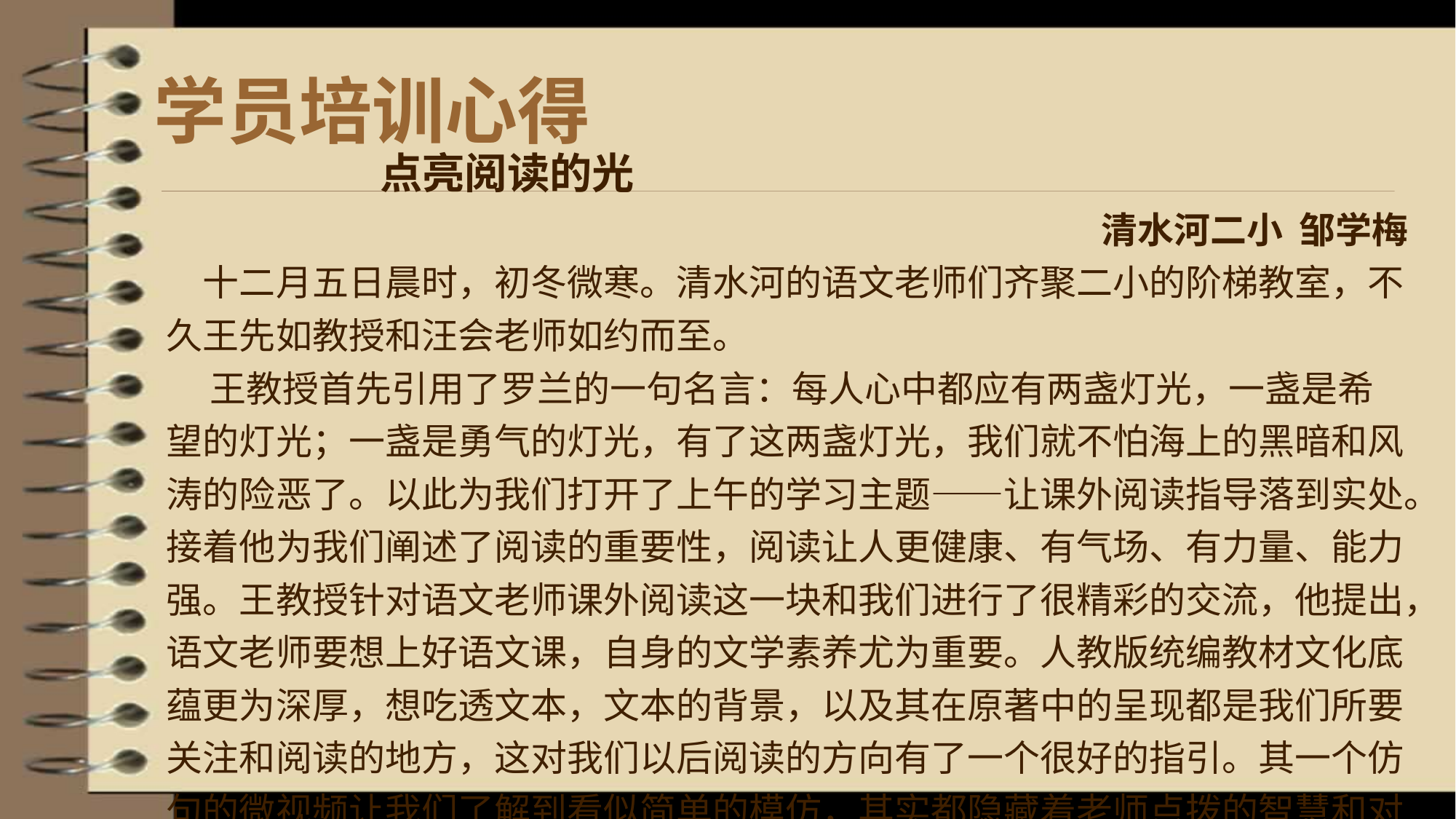

# 学员培训心得
| 点亮阅读的光 清水河二小 邹学梅 十二月五日晨时，初冬微寒。清水河的语文老师们齐聚二小的阶梯教室，不久王先如教授和汪会老师如约而至。 王教授首先引用了罗兰的一句名言：每人心中都应有两盏灯光，一盏是希望的灯光；一盏是勇气的灯光，有了这两盏灯光，我们就不怕海上的黑暗和风涛的险恶了。以此为我们打开了上午的学习主题——让课外阅读指导落到实处。接着他为我们阐述了阅读的重要性，阅读让人更健康、有气场、有力量、能力强。王教授针对语文老师课外阅读这一块和我们进行了很精彩的交流，他提出，语文老师要想上好语文课，自身的文学素养尤为重要。人教版统编教材文化底蕴更为深厚，想吃透文本，文本的背景，以及其在原著中的呈现都是我们所要关注和阅读的地方，这对我们以后阅读的方向有了一个很好的指引。其一个仿句的微视频让我们了解到看似简单的模仿，其实都隐藏着老师点拨的智慧和对文本的诠释。 |
| --- |
|  |